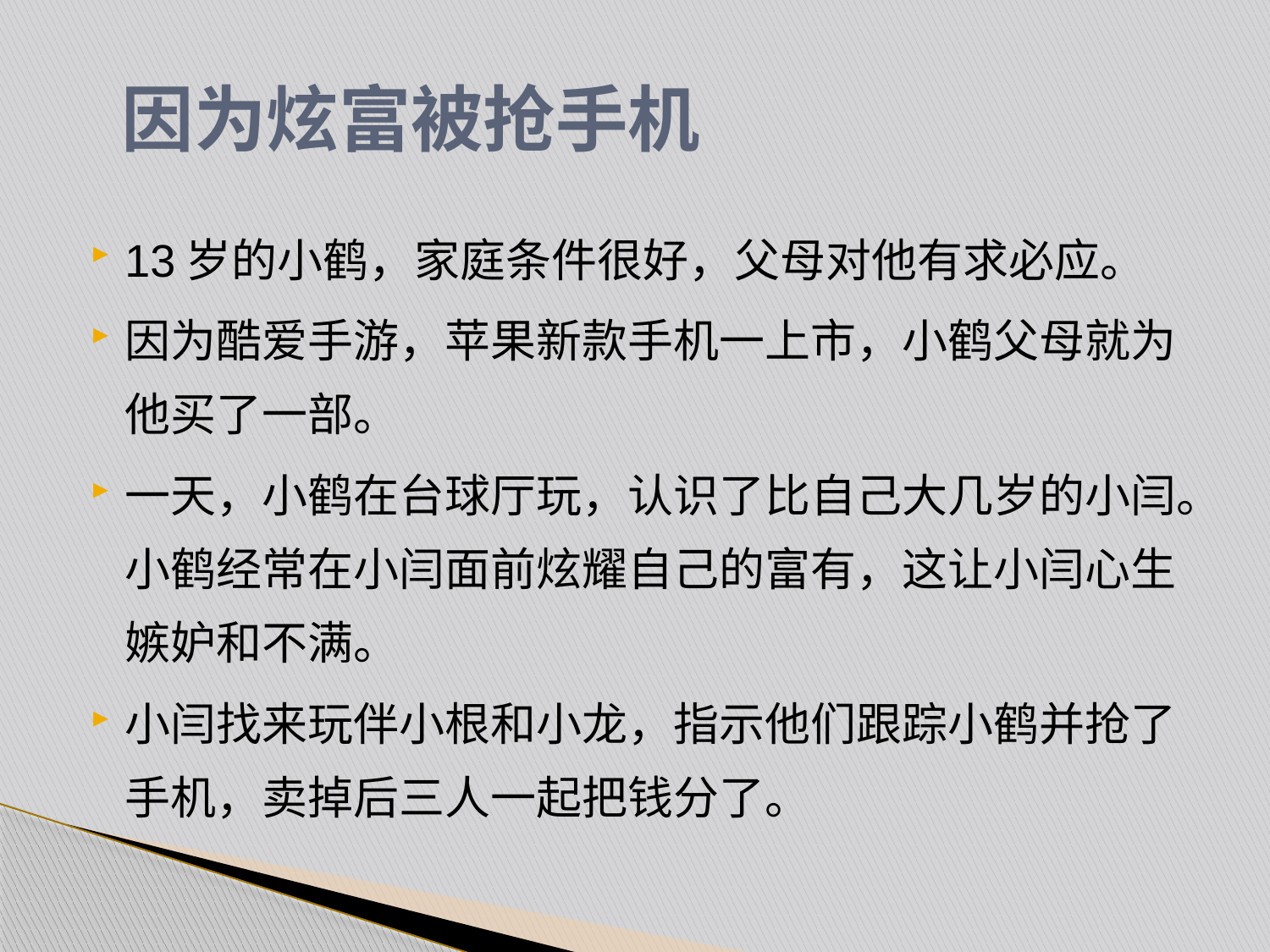

# 因为炫富被抢手机
13岁的小鹤，家庭条件很好，父母对他有求必应。
因为酷爱手游，苹果新款手机一上市，小鹤父母就为他买了一部。
一天，小鹤在台球厅玩，认识了比自己大几岁的小闫。小鹤经常在小闫面前炫耀自己的富有，这让小闫心生嫉妒和不满。
小闫找来玩伴小根和小龙，指示他们跟踪小鹤并抢了手机，卖掉后三人一起把钱分了。